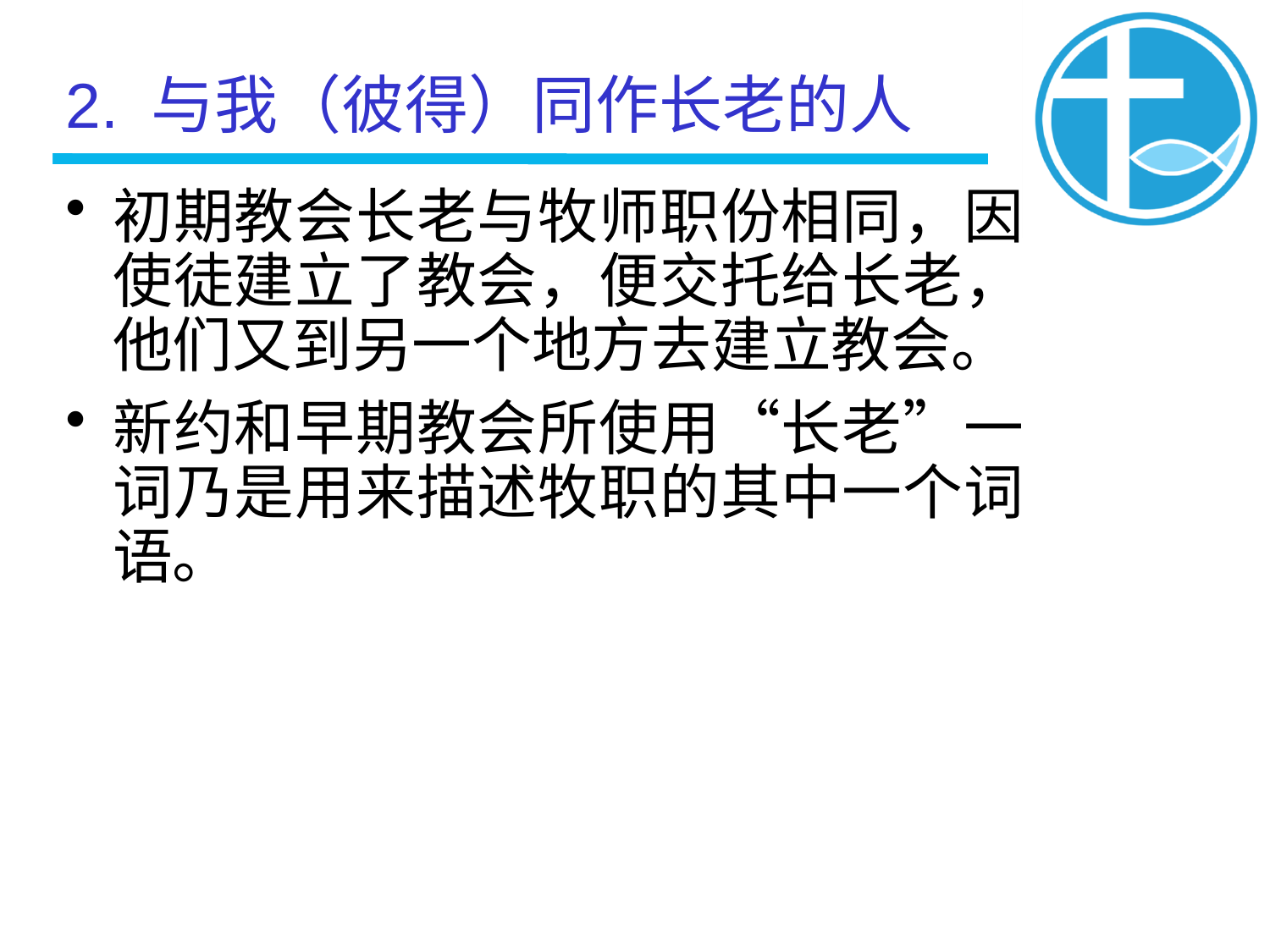

2. 与我（彼得）同作长老的人
初期教会长老与牧师职份相同，因使徒建立了教会，便交托给长老，他们又到另一个地方去建立教会。
新约和早期教会所使用“长老”一词乃是用来描述牧职的其中一个词语。